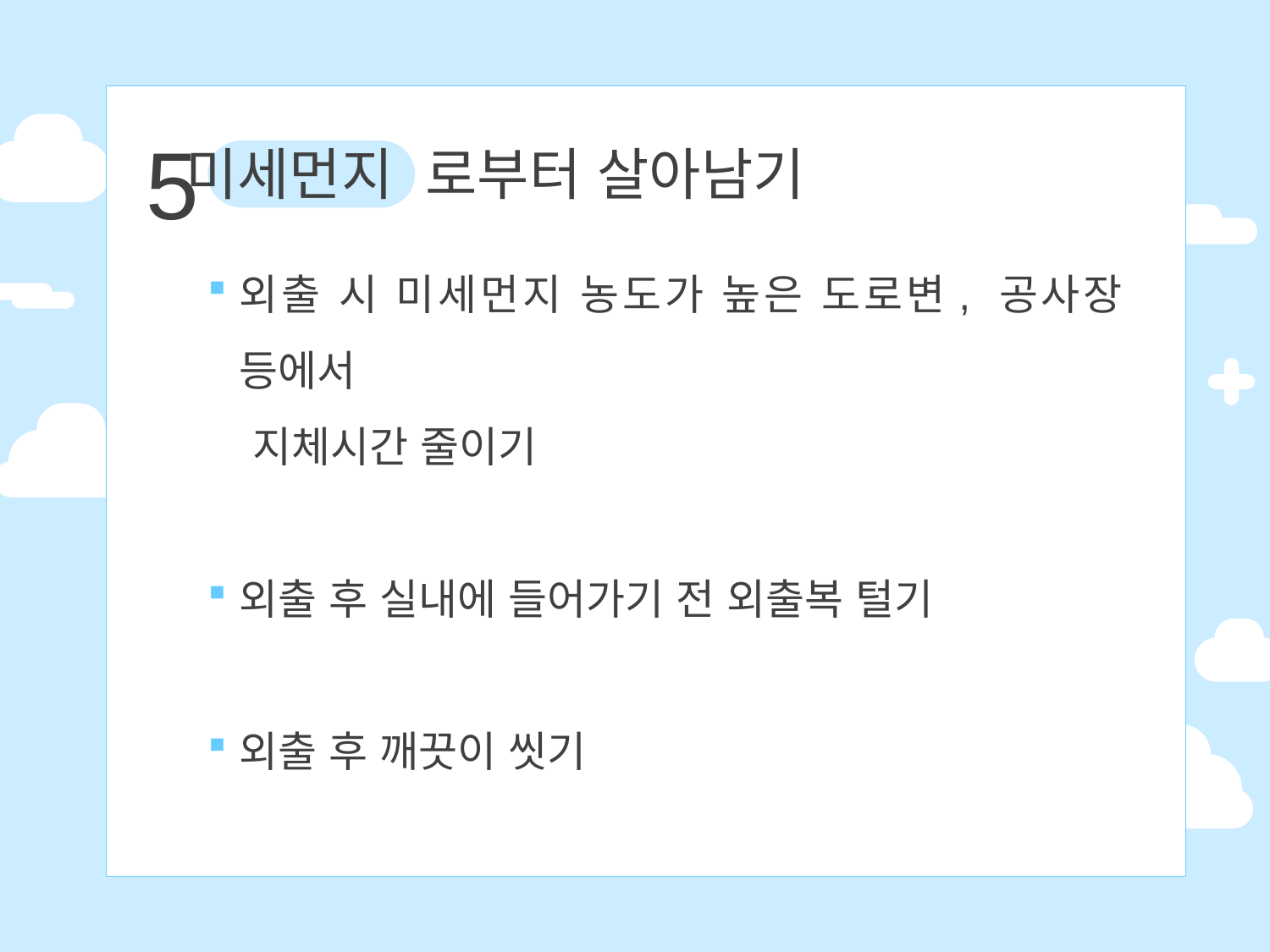

5

미세먼지  로부터 살아남기

외출 시 미세먼지 농도가 높은 도로변, 공사장 등에서
   지체시간 줄이기

외출 후 실내에 들어가기 전 외출복 털기

외출 후 깨끗이 씻기